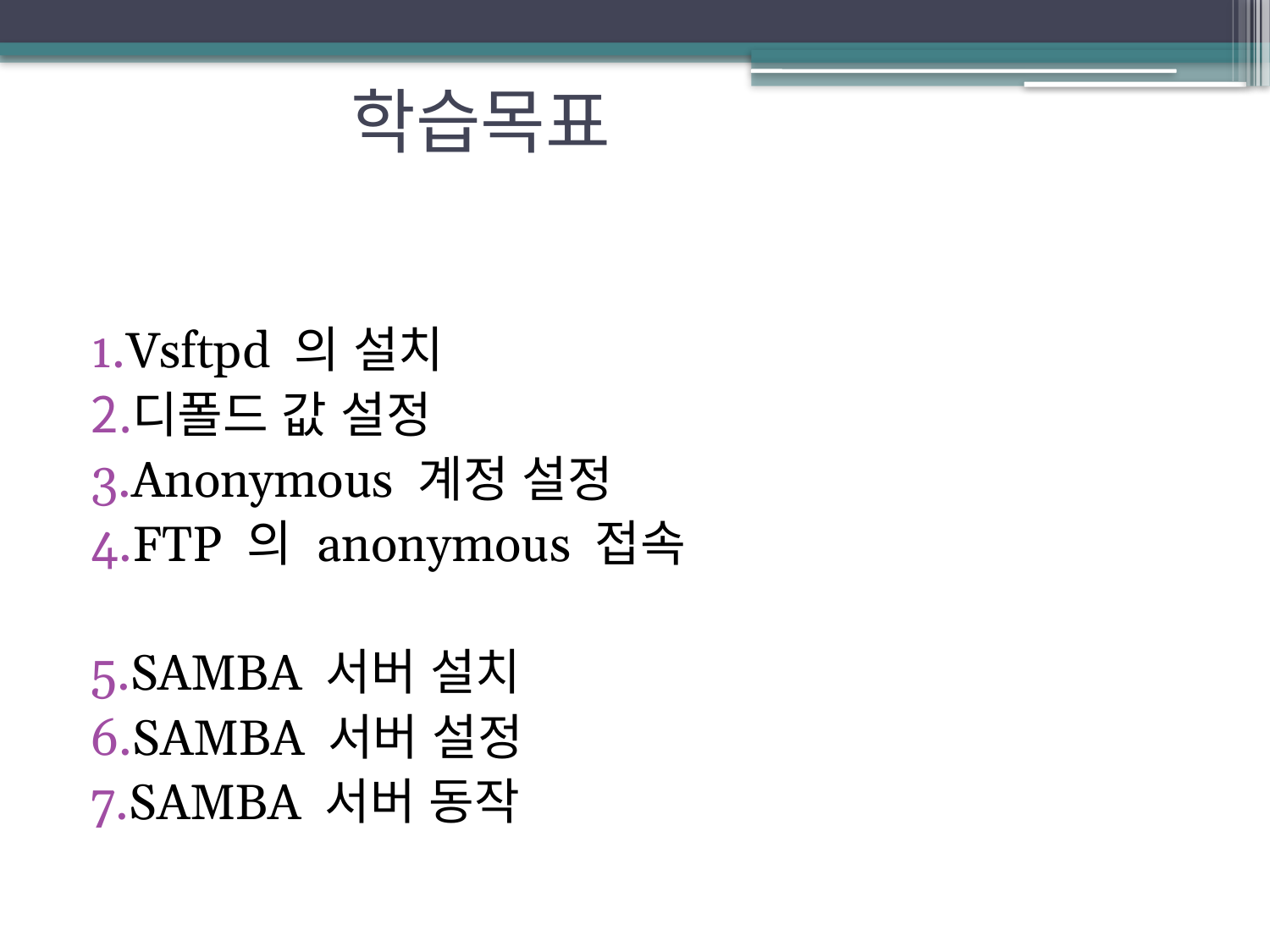

# 학습목표
Vsftpd 의 설치
디폴드 값 설정
Anonymous 계정 설정
FTP 의 anonymous 접속

SAMBA 서버 설치
SAMBA 서버 설정
SAMBA 서버 동작